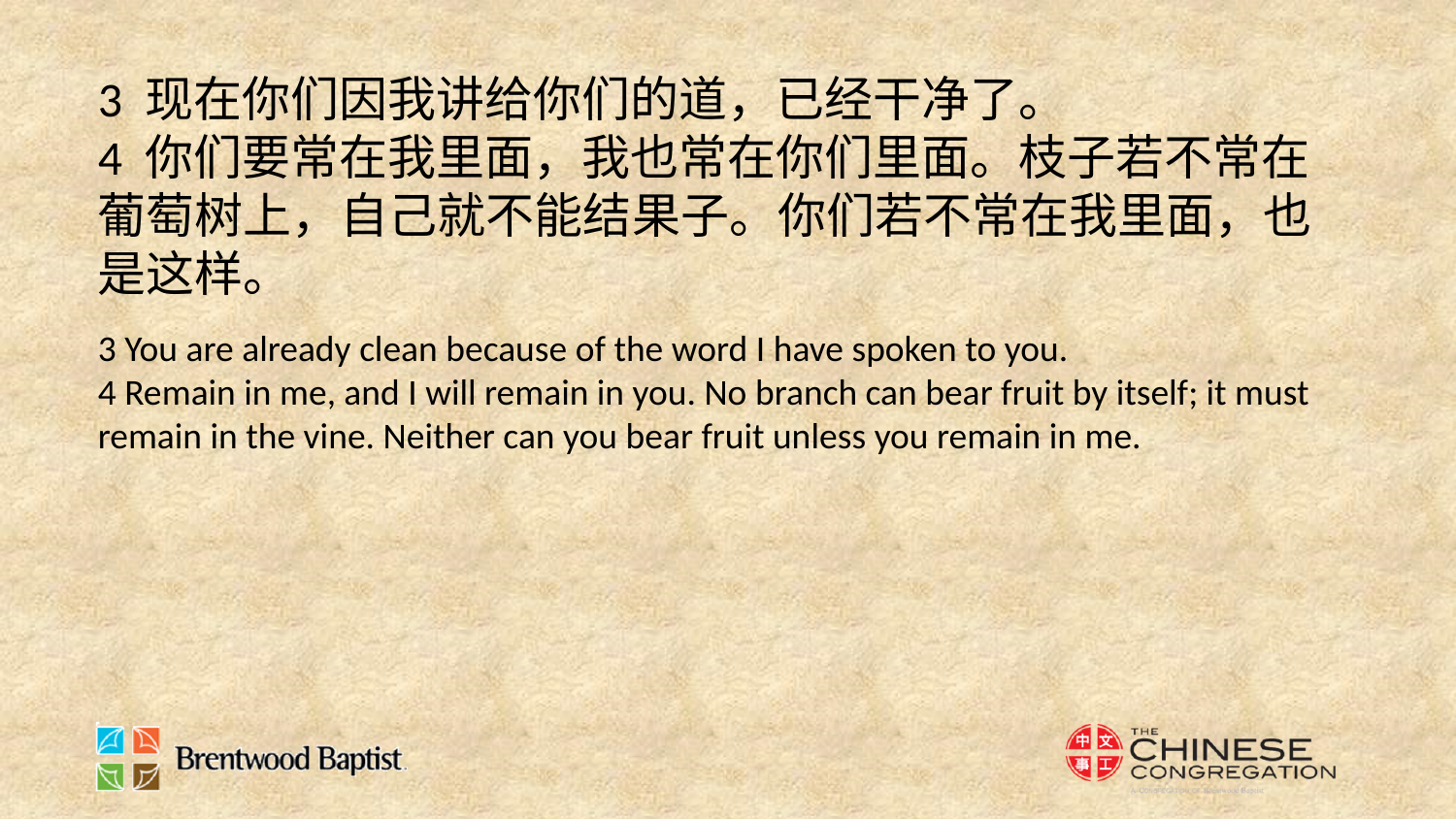

3 现在你们因我讲给你们的道，已经干净了。
4 你们要常在我里面，我也常在你们里面。枝子若不常在葡萄树上，自己就不能结果子。你们若不常在我里面，也是这样。

3 You are already clean because of the word I have spoken to you.
4 Remain in me, and I will remain in you. No branch can bear fruit by itself; it must remain in the vine. Neither can you bear fruit unless you remain in me.